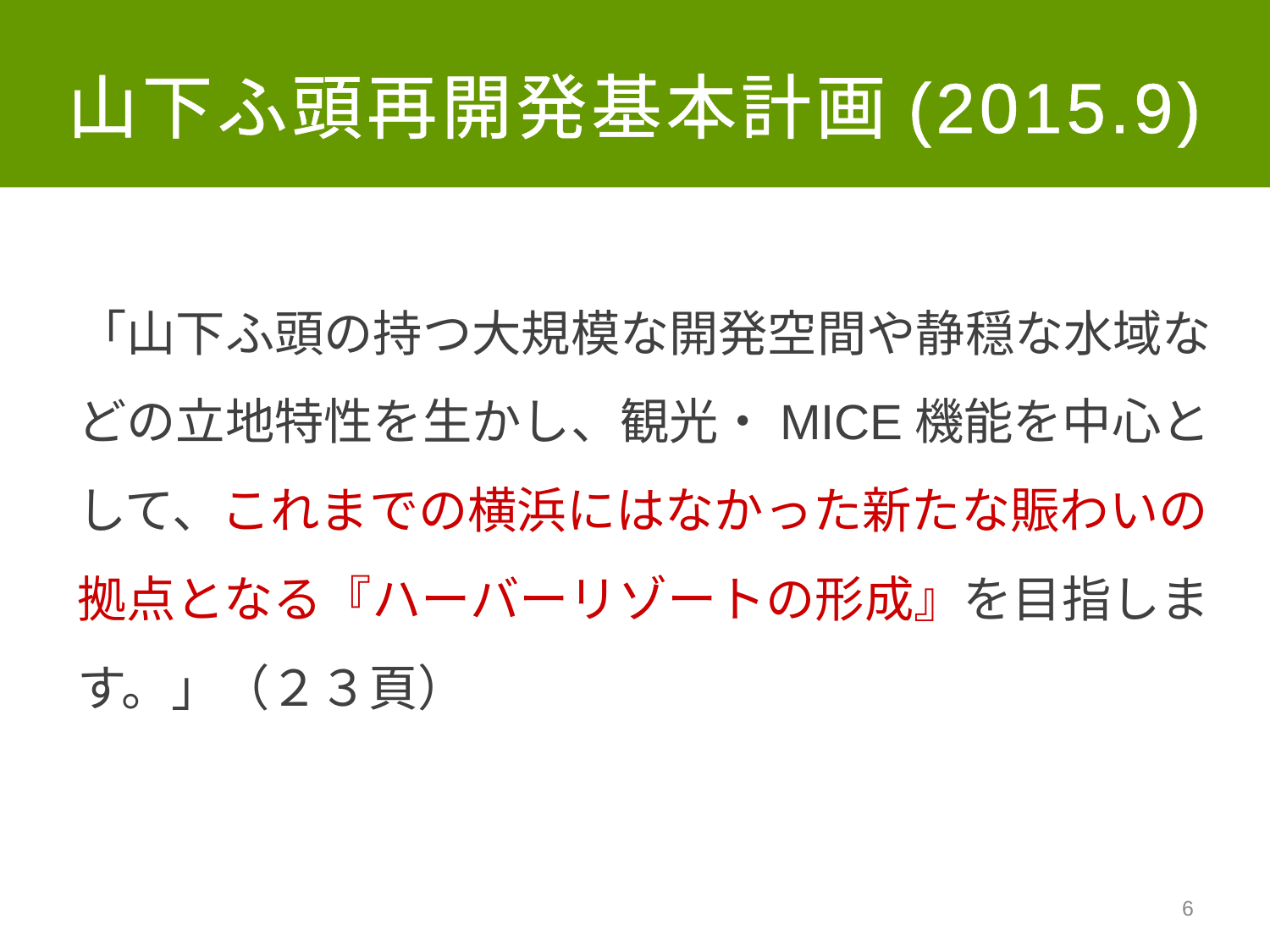

山下ふ頭再開発基本計画(2015.9)
「山下ふ頭の持つ大規模な開発空間や静穏な水域などの立地特性を生かし、観光・MICE機能を中心として、これまでの横浜にはなかった新たな賑わいの拠点となる『ハーバーリゾートの形成』を目指します。」（２３頁）
6